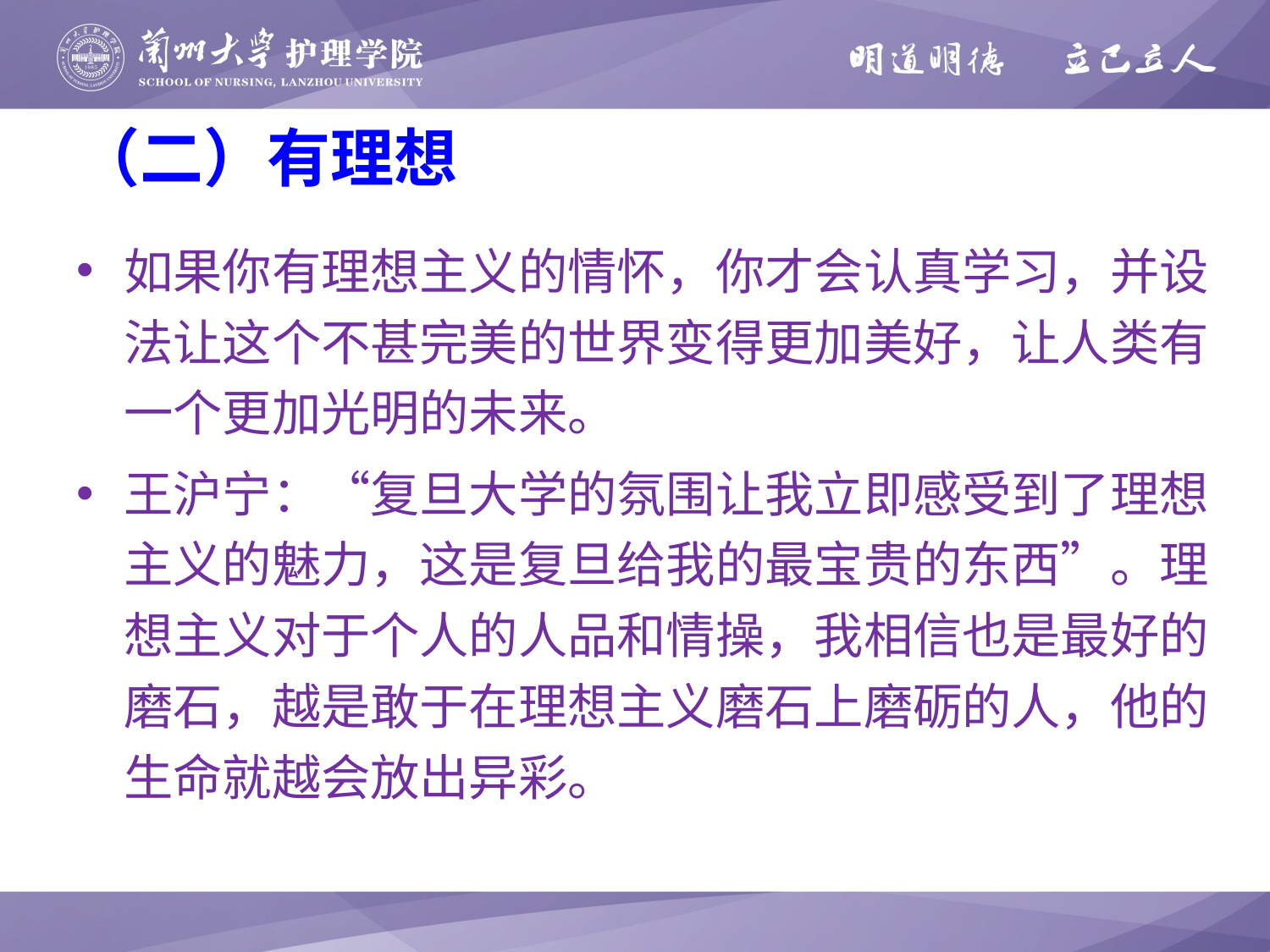

# （二）有理想
如果你有理想主义的情怀，你才会认真学习，并设法让这个不甚完美的世界变得更加美好，让人类有一个更加光明的未来。
王沪宁：“复旦大学的氛围让我立即感受到了理想主义的魅力，这是复旦给我的最宝贵的东西”。理想主义对于个人的人品和情操，我相信也是最好的磨石，越是敢于在理想主义磨石上磨砺的人，他的生命就越会放出异彩。